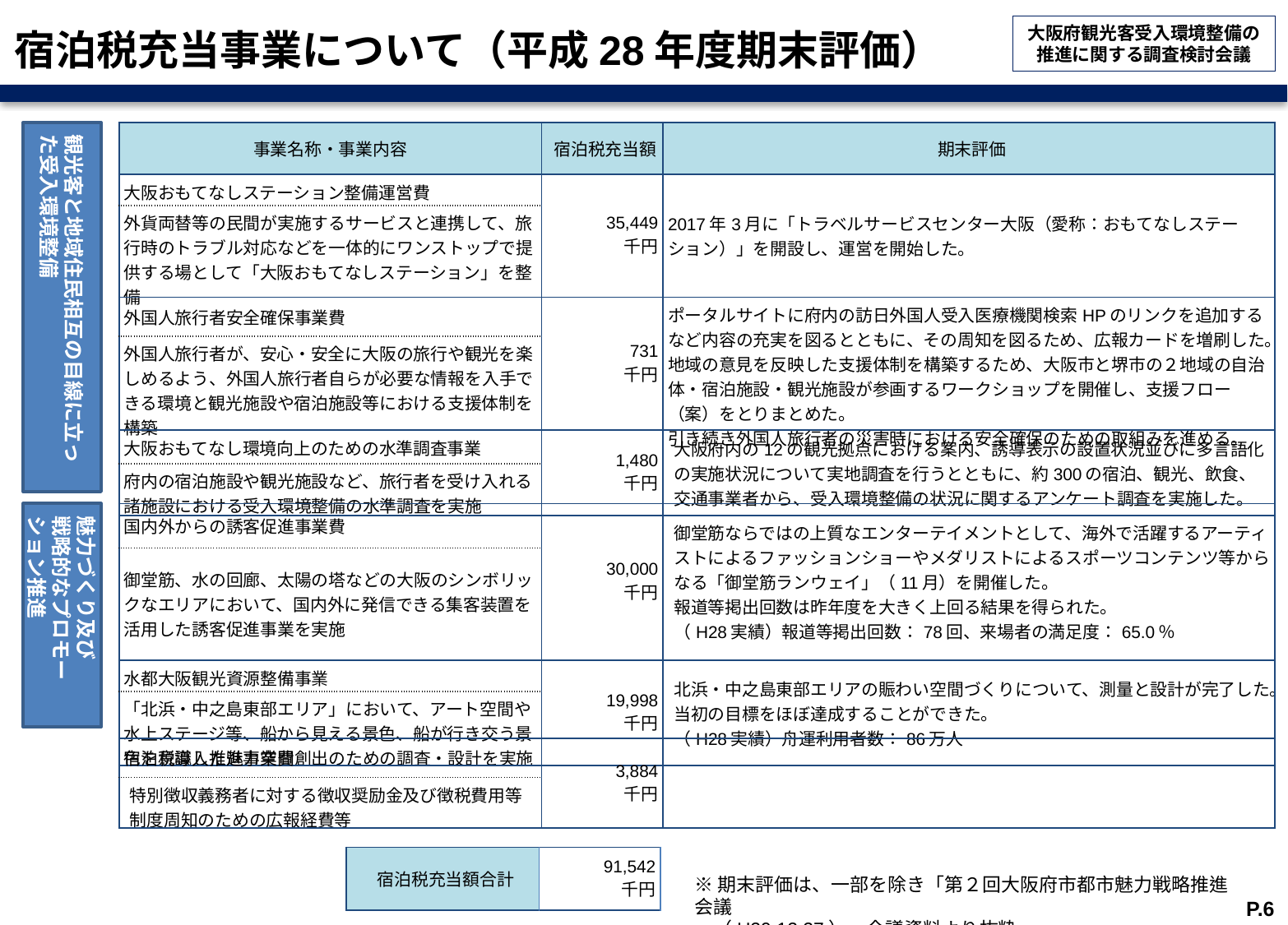

# 宿泊税充当事業について（平成28年度期末評価）
観光客と地域住民相互の目線に立った受入環境整備
| 事業名称・事業内容 | 宿泊税充当額 | 期末評価 |
| --- | --- | --- |
| 大阪おもてなしステーション整備運営費 | 35,449 千円 | 2017年3月に「トラベルサービスセンター大阪（愛称：おもてなしステーション）」を開設し、運営を開始した。 |
| 外貨両替等の民間が実施するサービスと連携して、旅行時のトラブル対応などを一体的にワンストップで提供する場として「大阪おもてなしステーション」を整備 |  |  |
| 外国人旅行者安全確保事業費 | 731 千円 | ポータルサイトに府内の訪⽇外国⼈受⼊医療機関検索HPのリンクを追加するなど内容の充実を図るとともに、その周知を図るため、広報カードを増刷した。 地域の意⾒を反映した⽀援体制を構築するため、大阪市と堺市の２地域の自治体・宿泊施設・観光施設が参画するワークショップを開催し、支援フロー（案）をとりまとめた。 引き続き外国⼈旅⾏者の災害時における安全確保のための取組みを進める。 |
| 外国人旅行者が、安心・安全に大阪の旅行や観光を楽しめるよう、外国人旅行者自らが必要な情報を入手できる環境と観光施設や宿泊施設等における支援体制を構築 |  |  |
| 大阪おもてなし環境向上のための水準調査事業 | 1,480 千円 | 大阪府内の12の観光拠点における案内、誘導表示の設置状況並びに多言語化の実施状況について実地調査を行うとともに、約300の宿泊、観光、飲食、交通事業者から、受入環境整備の状況に関するアンケート調査を実施した。 |
| 府内の宿泊施設や観光施設など、旅行者を受け入れる諸施設における受入環境整備の水準調査を実施 |  |  |
魅力づくり及び
戦略的なプロモーション推進
| 国内外からの誘客促進事業費 | 30,000 千円 | 御堂筋ならではの上質なエンターテイメントとして、海外で活躍するアーティストによるファッションショーやメダリストによるスポーツコンテンツ等からなる「御堂筋ランウェイ」（11月）を開催した。 報道等掲出回数は昨年度を⼤きく上回る結果を得られた。 （H28実績）報道等掲出回数：78回、来場者の満足度：65.0％ |
| --- | --- | --- |
| 御堂筋、水の回廊、太陽の塔などの大阪のシンボリックなエリアにおいて、国内外に発信できる集客装置を活用した誘客促進事業を実施 |  |  |
| 水都大阪観光資源整備事業 | 19,998 千円 | 北浜・中之島東部エリアの賑わい空間づくりについて、測量と設計が完了した。当初の⽬標をほぼ達成することができた。 （H28実績）舟運利用者数：86万人 |
| 「北浜・中之島東部エリア」において、アート空間や水上ステージ等、船から見える景色、船が行き交う景色を意識した魅力空間創出のための調査・設計を実施 |  |  |
| 宿泊税導入推進事業費 | 3,884 千円 |  |
| --- | --- | --- |
| 特別徴収義務者に対する徴収奨励金及び徴税費用等 制度周知のための広報経費等 |  |  |
| 宿泊税充当額合計 | 91,542 千円 |
| --- | --- |
※期末評価は、一部を除き「第２回大阪府市都市魅力戦略推進会議
　（H29.12.27）」会議資料より抜粋
P.6